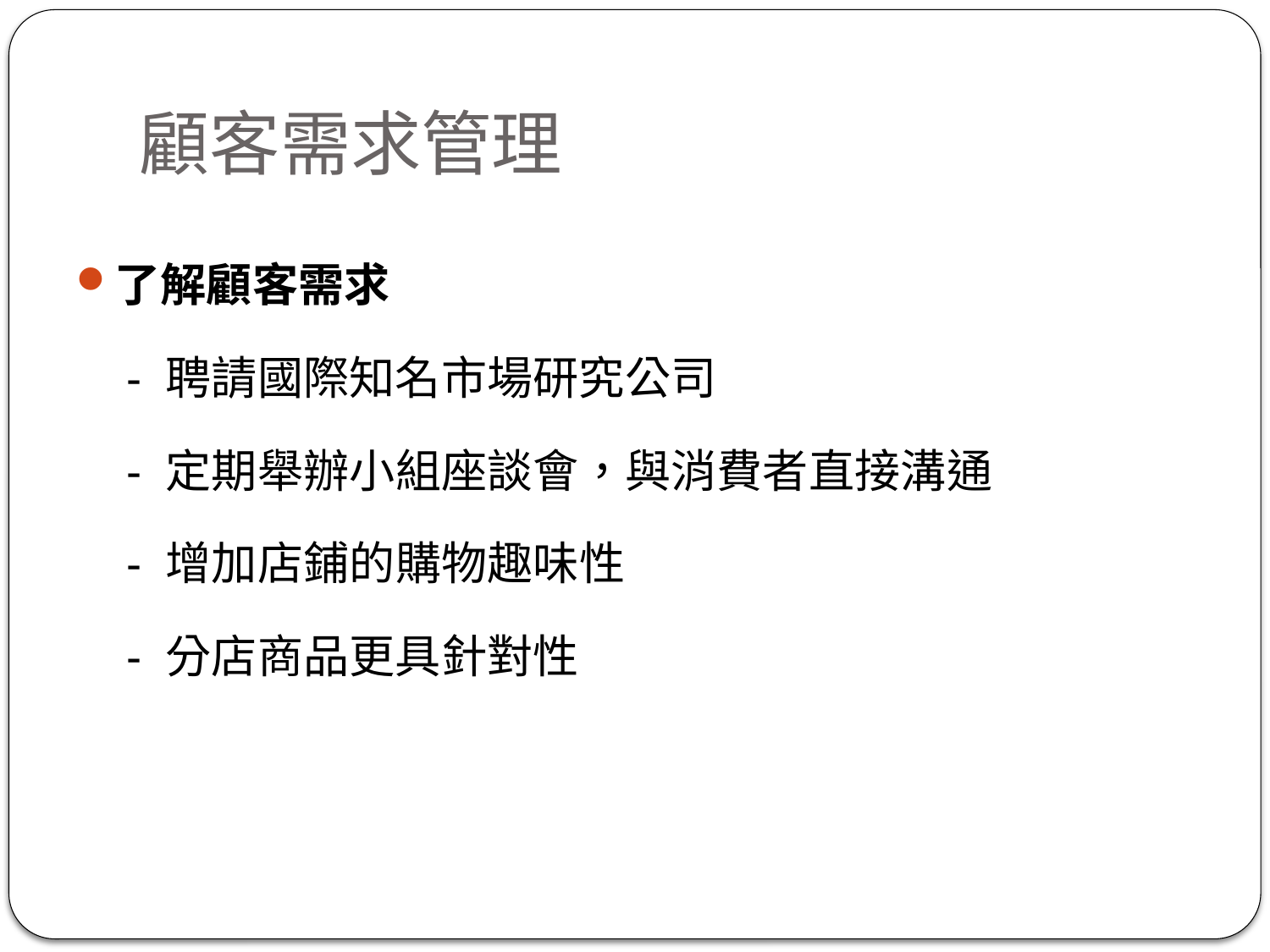

# 顧客需求管理
了解顧客需求
    - 聘請國際知名市場研究公司
    - 定期舉辦小組座談會，與消費者直接溝通
    - 增加店鋪的購物趣味性
    - 分店商品更具針對性